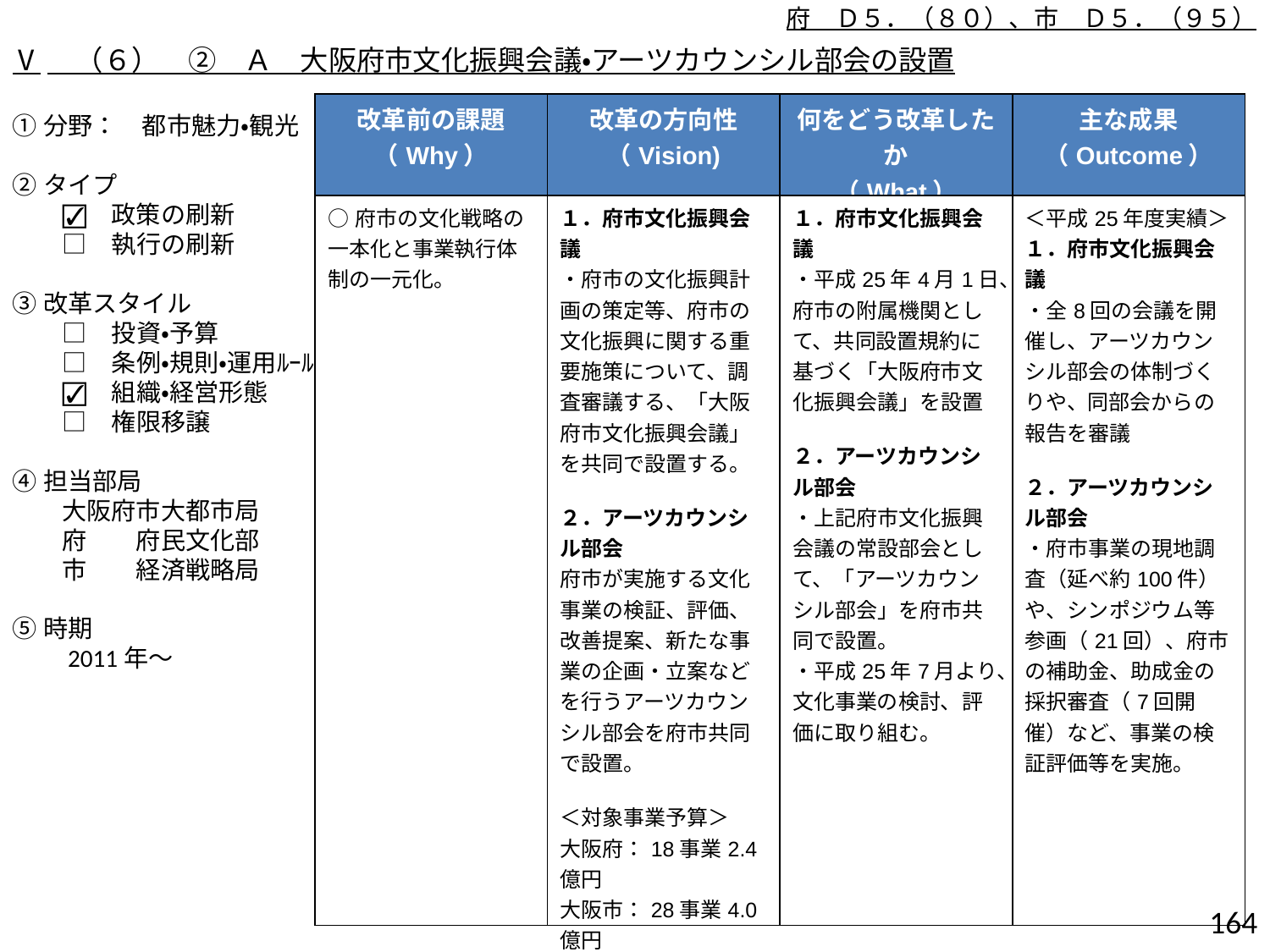

府　Ｄ５．（８０）、市　Ｄ５．（９５）
Ⅴ　（６）　②　Ａ　大阪府市文化振興会議・アーツカウンシル部会の設置
| 改革前の課題 （Why） | 改革の方向性 （Vision) | 何をどう改革したか （What） | 主な成果 （Outcome） |
| --- | --- | --- | --- |
| ○府市の文化戦略の一本化と事業執行体制の一元化。 | １．府市文化振興会議 ・府市の文化振興計画の策定等、府市の文化振興に関する重要施策について、調査審議する、「大阪府市文化振興会議」を共同で設置する。 ２．アーツカウンシル部会 府市が実施する文化事業の検証、評価、改善提案、新たな事業の企画・立案などを行うアーツカウンシル部会を府市共同で設置。 ＜対象事業予算＞ 大阪府：18事業2.4億円 大阪市：28事業4.0億円 ※Ｈ２５年度予算ベース | １．府市文化振興会議 ・平成25年4月1日、府市の附属機関として、共同設置規約に基づく「大阪府市文化振興会議」を設置 ２．アーツカウンシル部会 ・上記府市文化振興会議の常設部会として、「アーツカウンシル部会」を府市共同で設置。 ・平成25年7月より、文化事業の検討、評価に取り組む。 | ＜平成25年度実績＞ １．府市文化振興会議 ・全8回の会議を開催し、アーツカウンシル部会の体制づくりや、同部会からの報告を審議 ２．アーツカウンシル部会 ・府市事業の現地調査（延べ約100件）や、シンポジウム等参画（21回）、府市の補助金、助成金の採択審査（7回開催）など、事業の検証評価等を実施。 |
①分野：　都市魅力・観光

②タイプ
　　☑　政策の刷新
　　□　執行の刷新

③改革スタイル
　　□　投資・予算
　　□　条例・規則・運用ﾙｰﾙ
　　☑　組織・経営形態
　　□　権限移譲

④担当部局
　　大阪府市大都市局
　　府　　府民文化部
　　市　　経済戦略局

⑤時期
　　2011年～
164